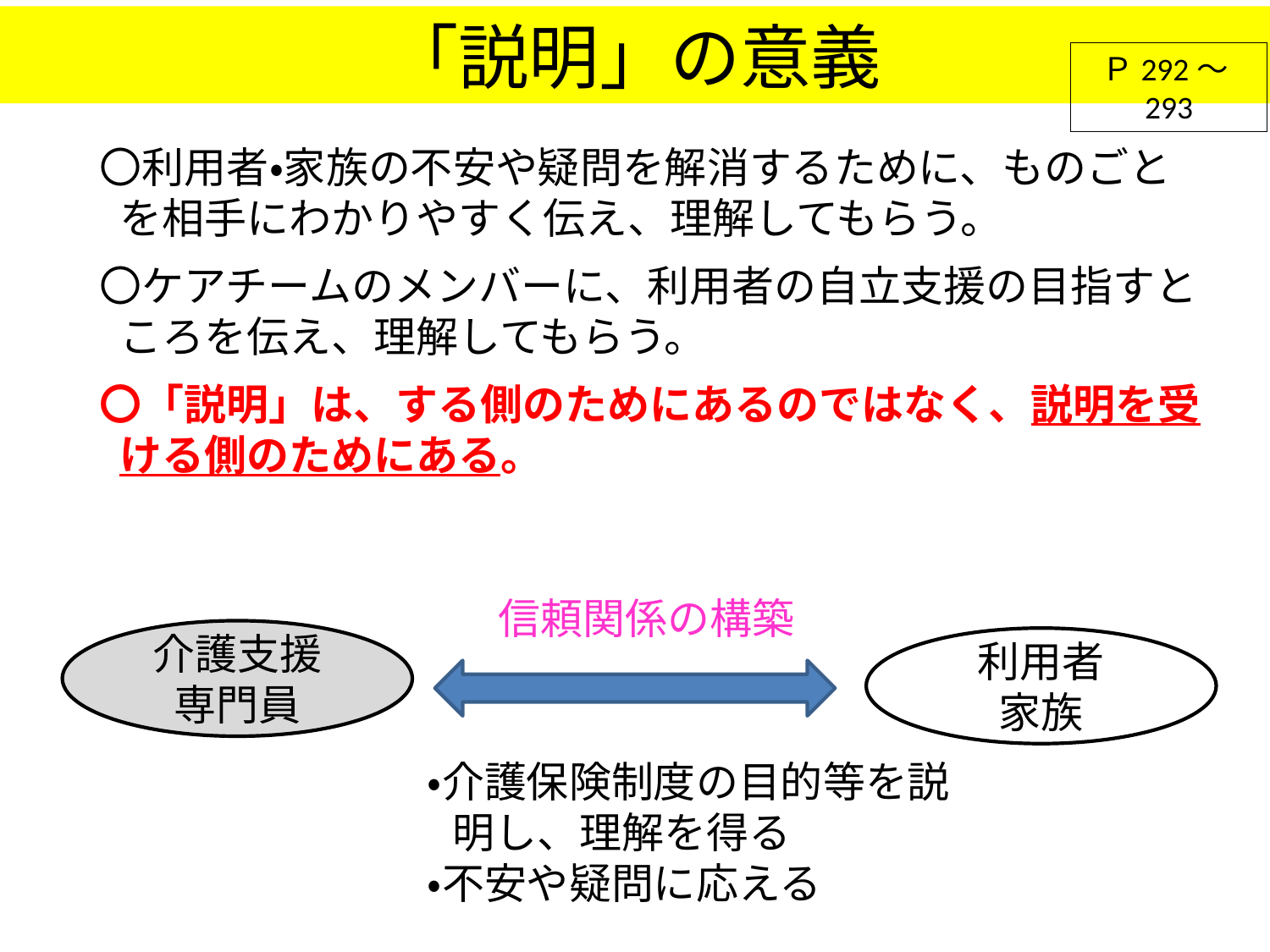

「説明」の意義
Ｐ292～293
　〇利用者・家族の不安や疑問を解消するために、ものごとを相手にわかりやすく伝え、理解してもらう。

　〇ケアチームのメンバーに、利用者の自立支援の目指すところを伝え、理解してもらう。

　〇「説明」は、する側のためにあるのではなく、説明を受ける側のためにある。
　信頼関係の構築
介護支援
専門員
利用者
家族

・介護保険制度の目的等を説明し、理解を得る
・不安や疑問に応える